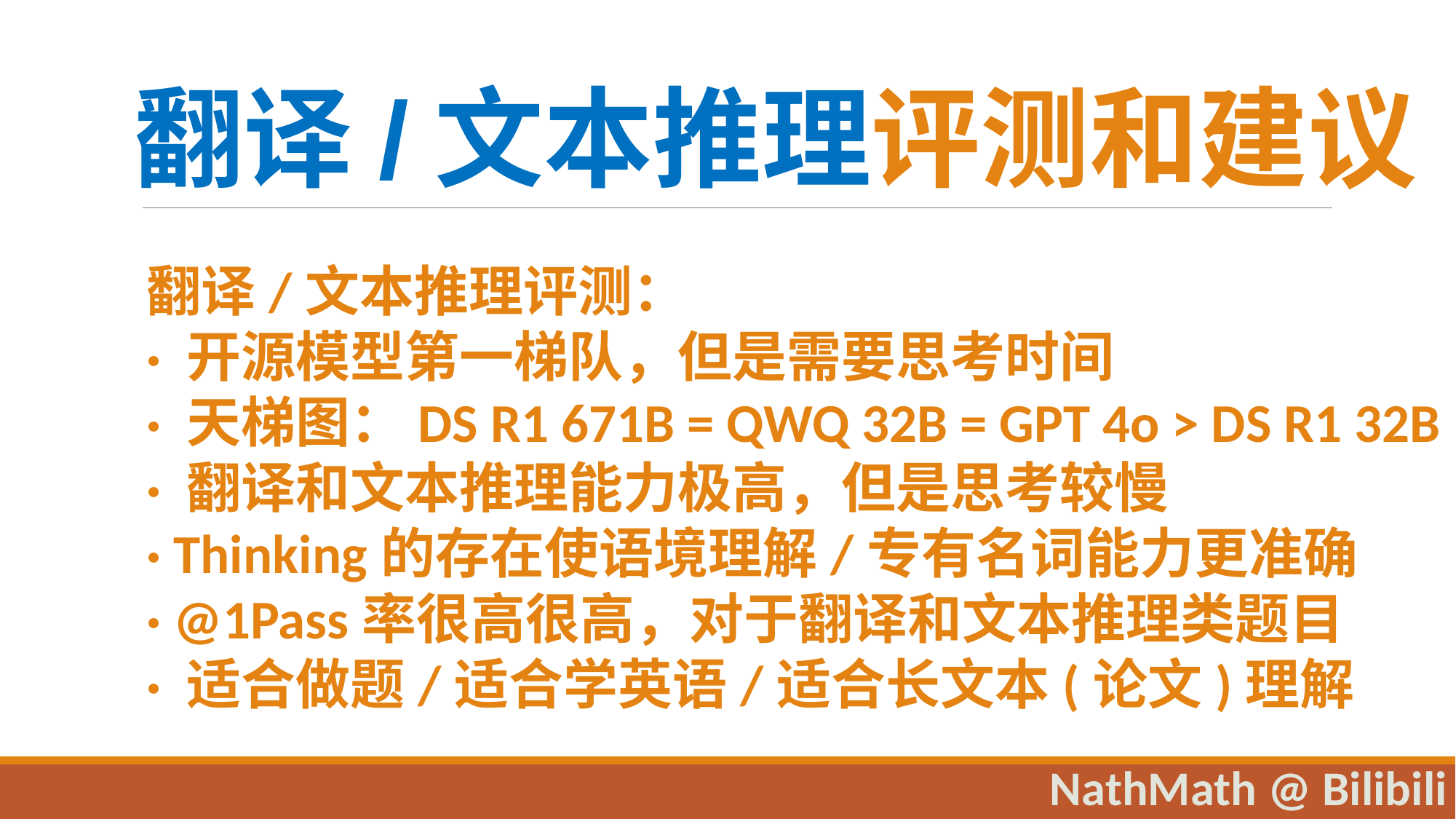

翻译/文本推理评测和建议
翻译/文本推理评测：
· 开源模型第一梯队，但是需要思考时间
· 天梯图：DS R1 671B = QWQ 32B = GPT 4o > DS R1 32B
· 翻译和文本推理能力极高，但是思考较慢
· Thinking的存在使语境理解/专有名词能力更准确
· @1Pass率很高很高，对于翻译和文本推理类题目
· 适合做题/适合学英语/适合长文本(论文)理解
NathMath @ Bilibili